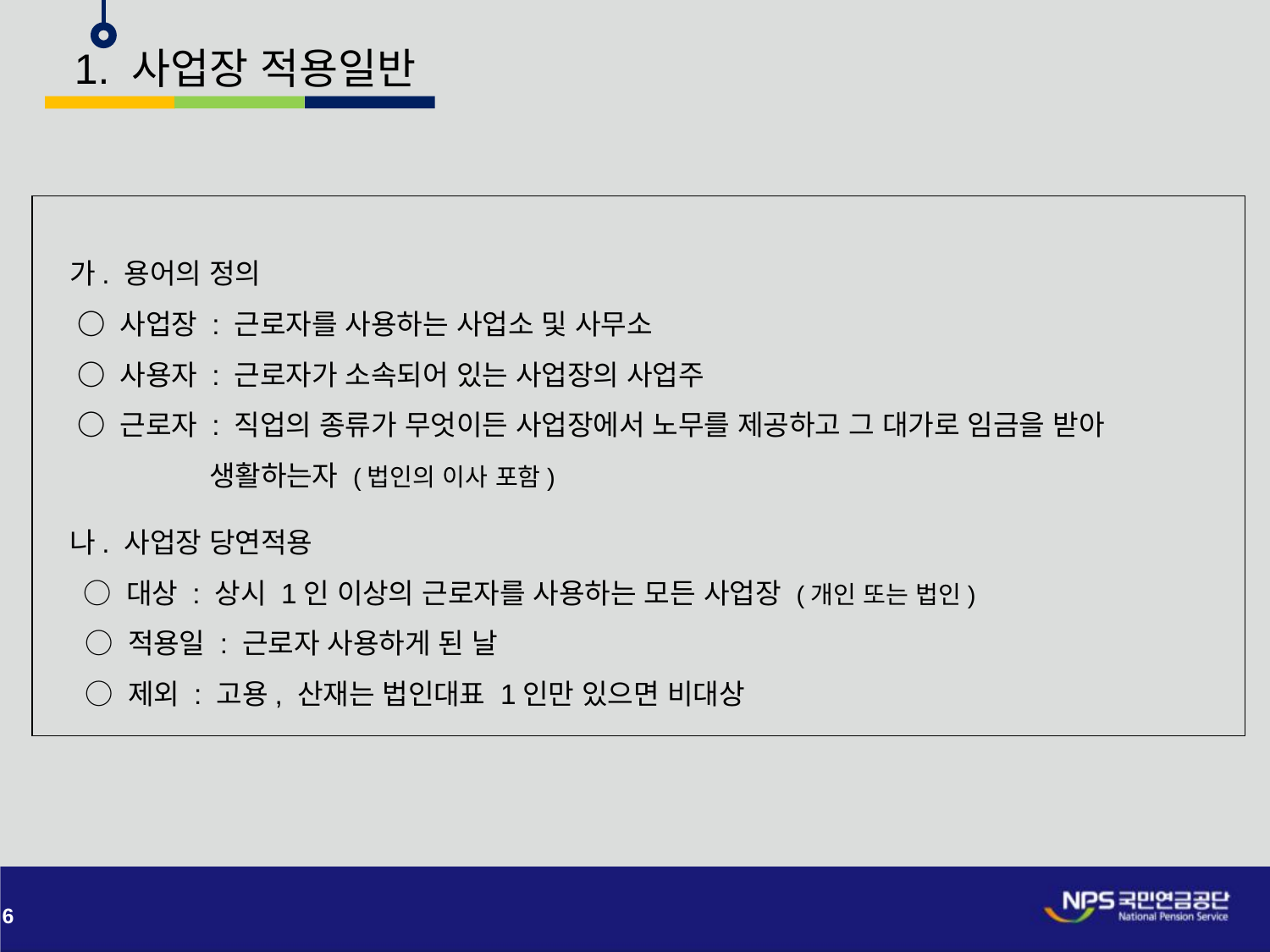

1. 사업장 적용일반

가. 용어의 정의
 ○ 사업장 : 근로자를 사용하는 사업소 및 사무소
 ○ 사용자 : 근로자가 소속되어 있는 사업장의 사업주
 ○ 근로자 : 직업의 종류가 무엇이든 사업장에서 노무를 제공하고 그 대가로 임금을 받아
                 생활하는자 (법인의 이사 포함)

나. 사업장 당연적용
     ○ 대상 : 상시 1인 이상의 근로자를 사용하는 모든 사업장 (개인 또는 법인)
  ○ 적용일 : 근로자 사용하게 된 날
  ○ 제외 : 고용, 산재는 법인대표 1인만 있으면 비대상
6